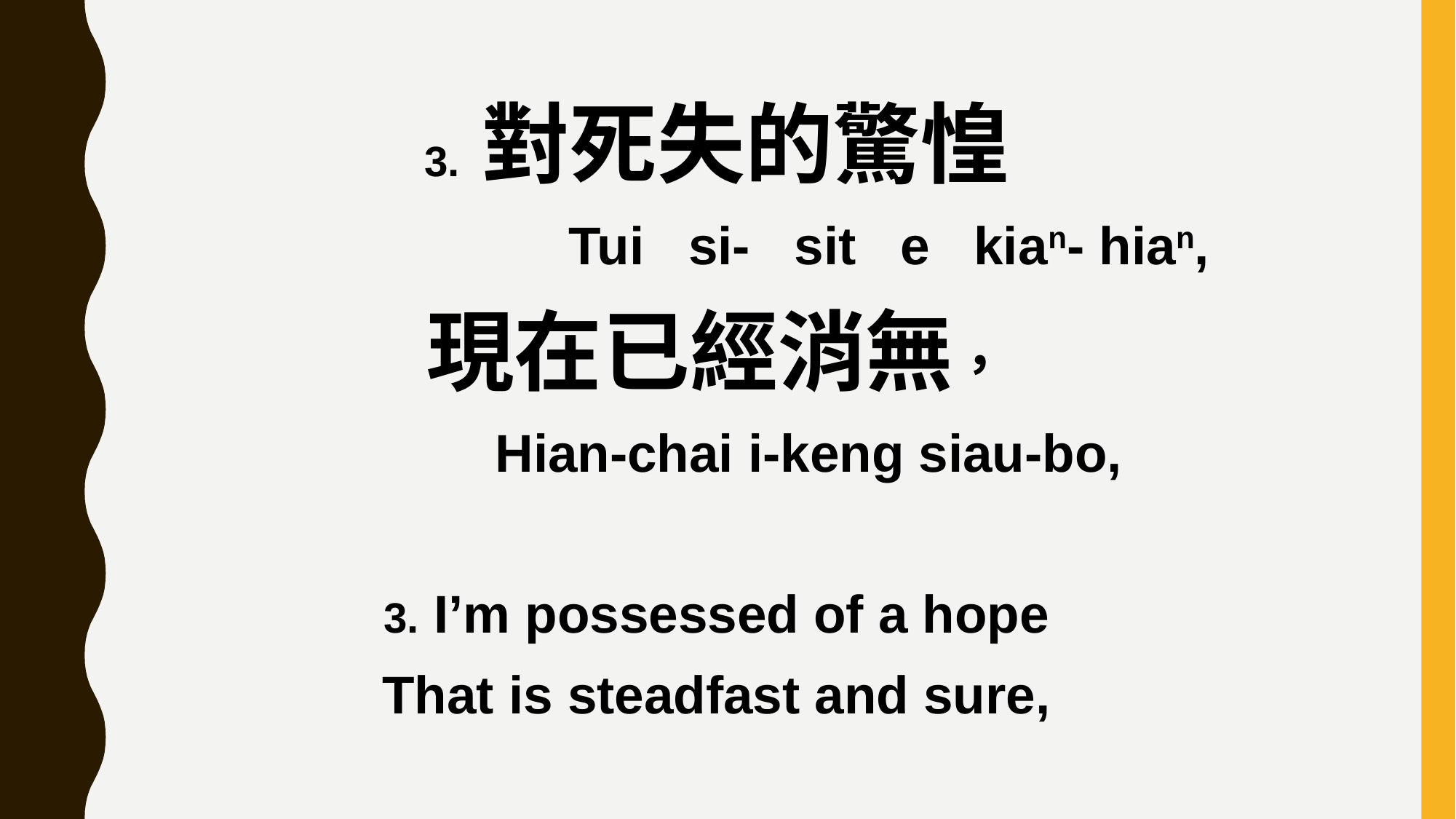

3. 對死失的驚惶
                           Tui   si-   sit   e   kian- hian,
現在已經消無，
                      Hian-chai i-keng siau-bo,

3. I’m possessed of a hope
That is steadfast and sure,